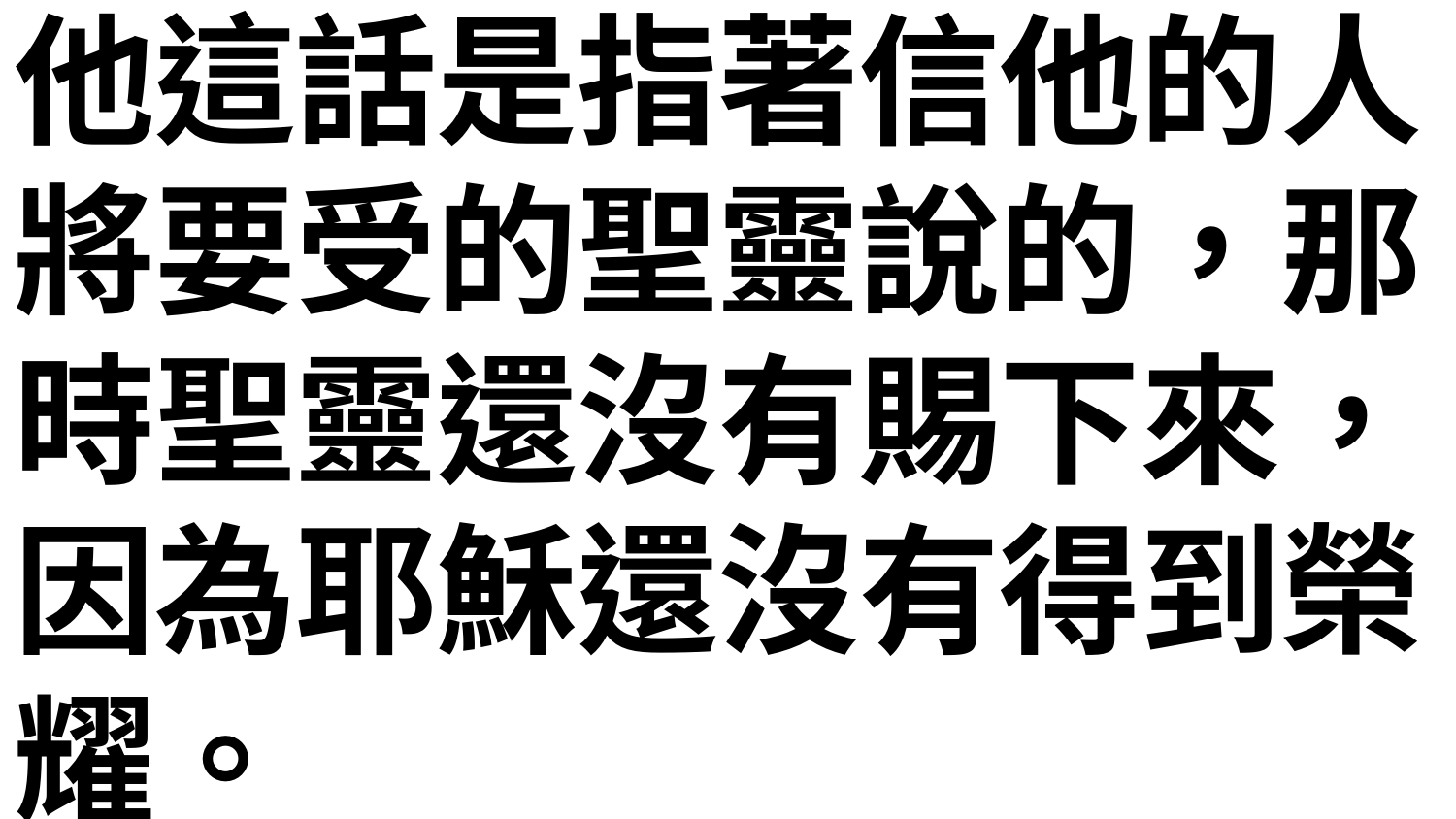

他這話是指著信他的人將要受的聖靈說的，那時聖靈還沒有賜下來，因為耶穌還沒有得到榮耀。